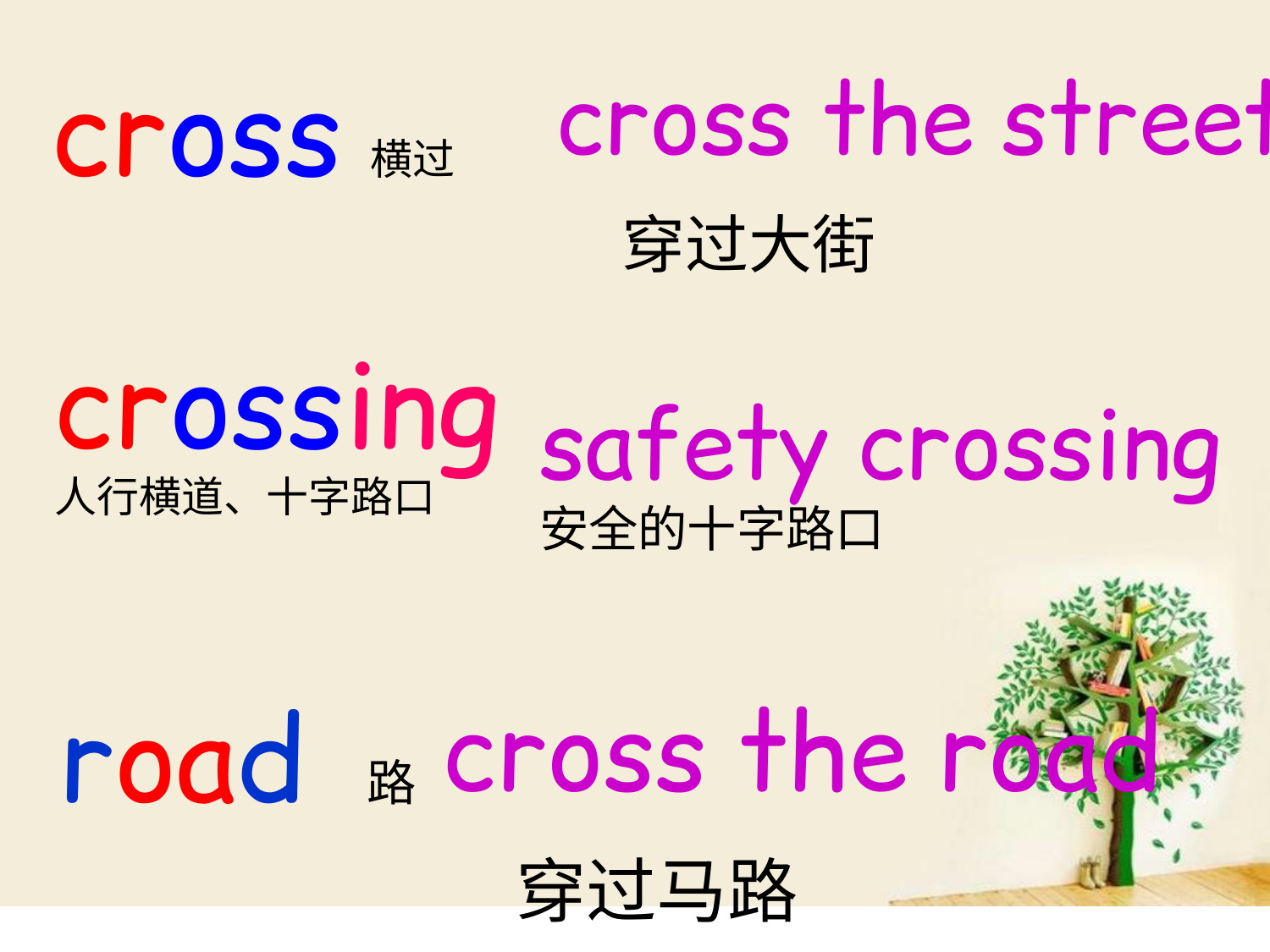

cross横过
cross the street
  穿过大街
crossing
人行横道、十字路口
safety crossing
安全的十字路口
cross the road
  穿过马路
road 路